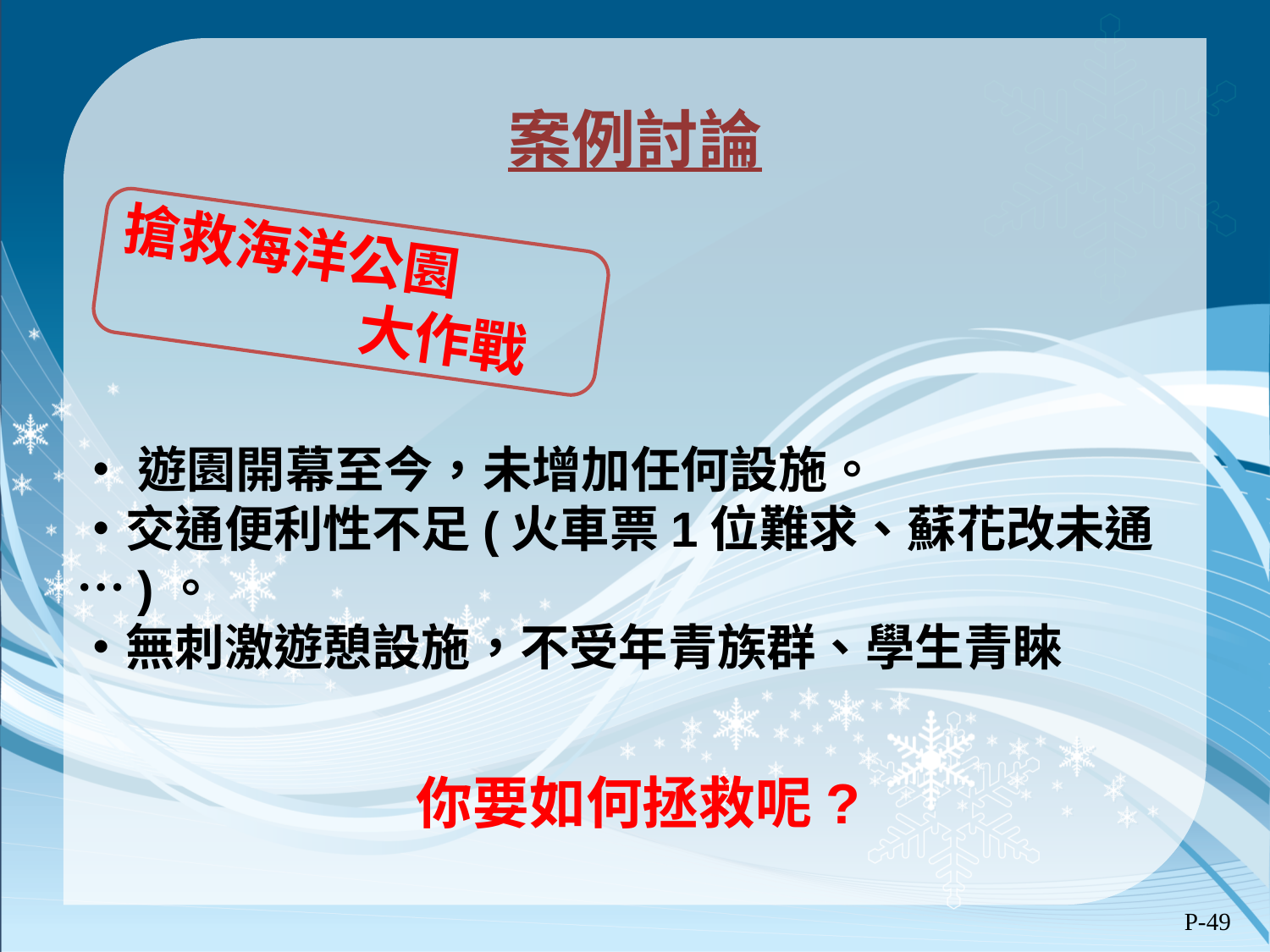

案例討論
搶救海洋公園
                  大作戰
‧遊園開幕至今，未增加任何設施。
‧交通便利性不足(火車票1位難求、蘇花改未通…)。
‧無刺激遊憩設施，不受年青族群、學生青睞
你要如何拯救呢?